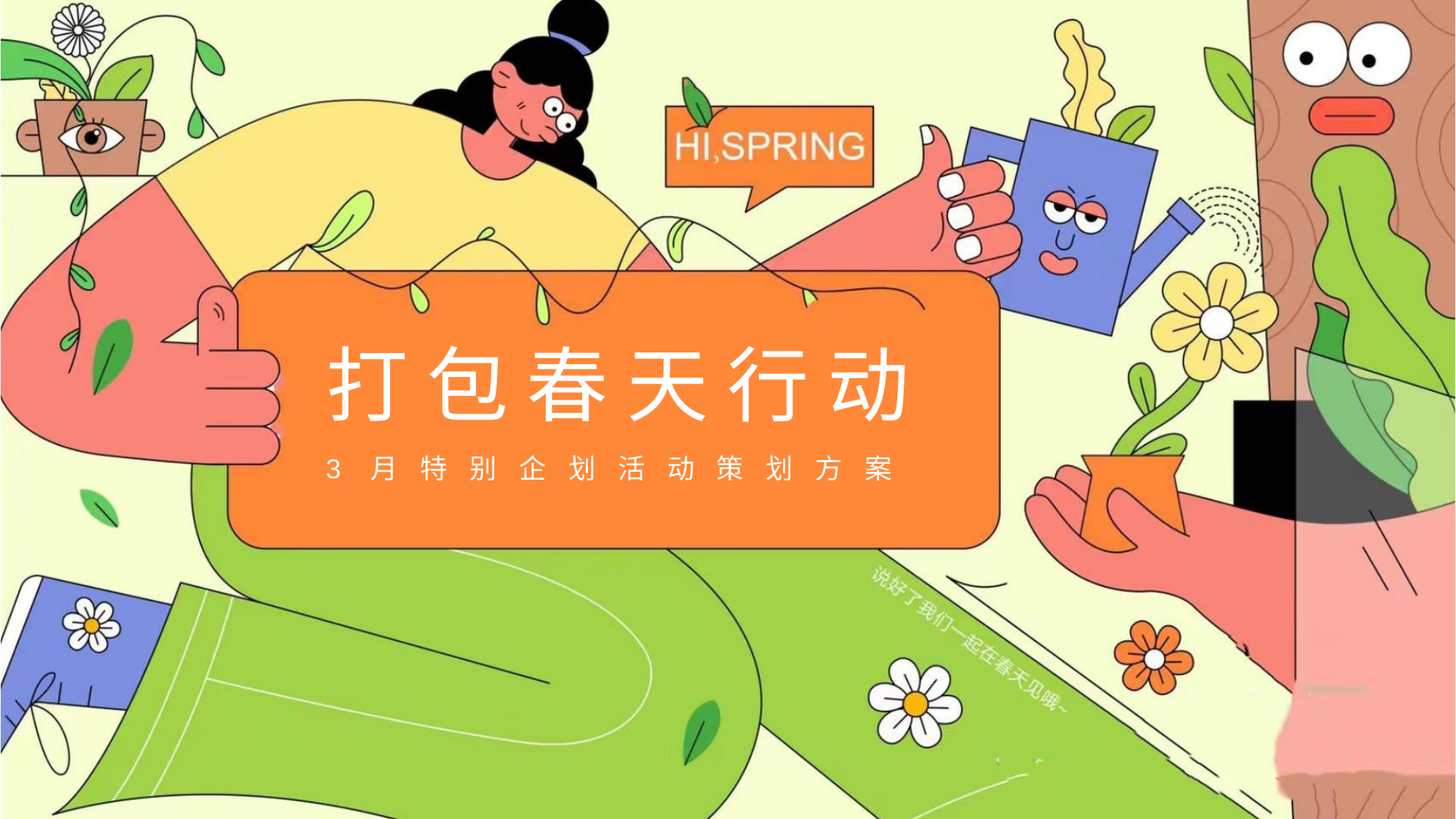

打 包 春 天 行 动
3 月 特 别 企 划 活 动 策 划 方 案